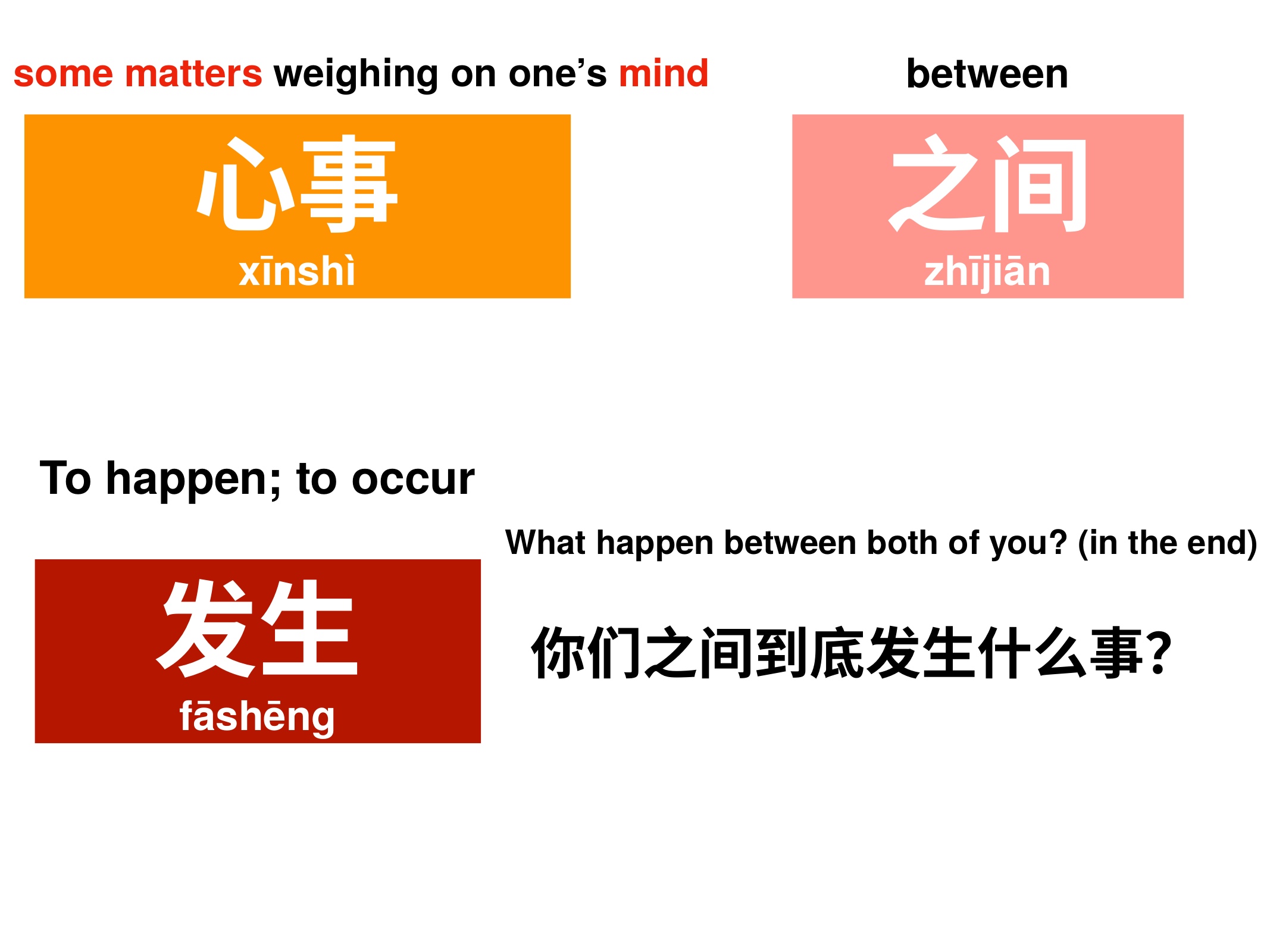

between
some matters weighing on one’s mind
心事
xīnshì
之间
zhījiān
To happen; to occur
What happen between both of you? (in the end)
发生
fāshēng
你们之间到底发生什么事？